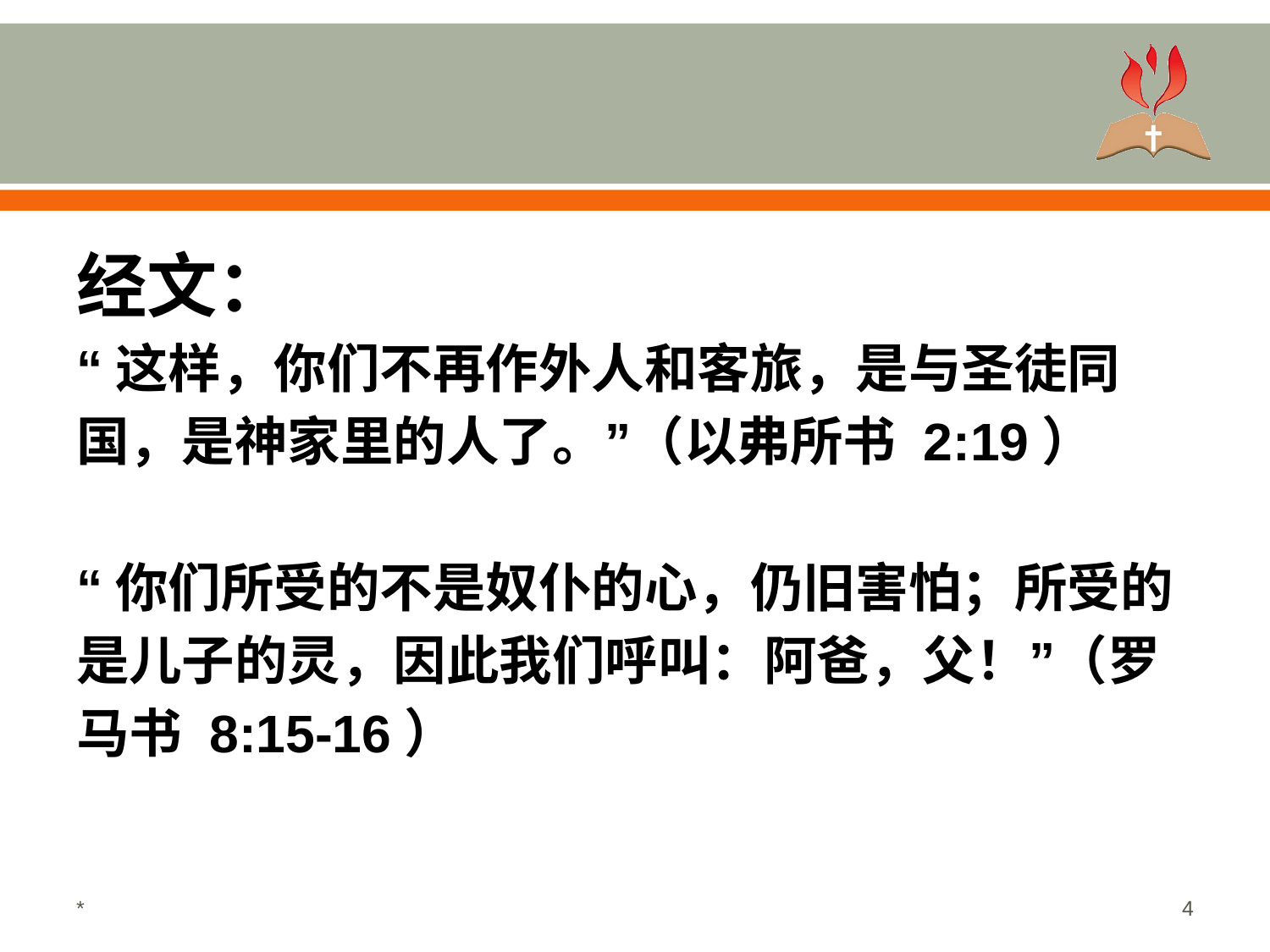

#
经文：
“这样，你们不再作外人和客旅，是与圣徒同国，是神家里的人了。”（以弗所书 2:19）

“你们所受的不是奴仆的心，仍旧害怕；所受的是儿子的灵，因此我们呼叫：阿爸，父！”（罗马书 8:15-16）

*
4